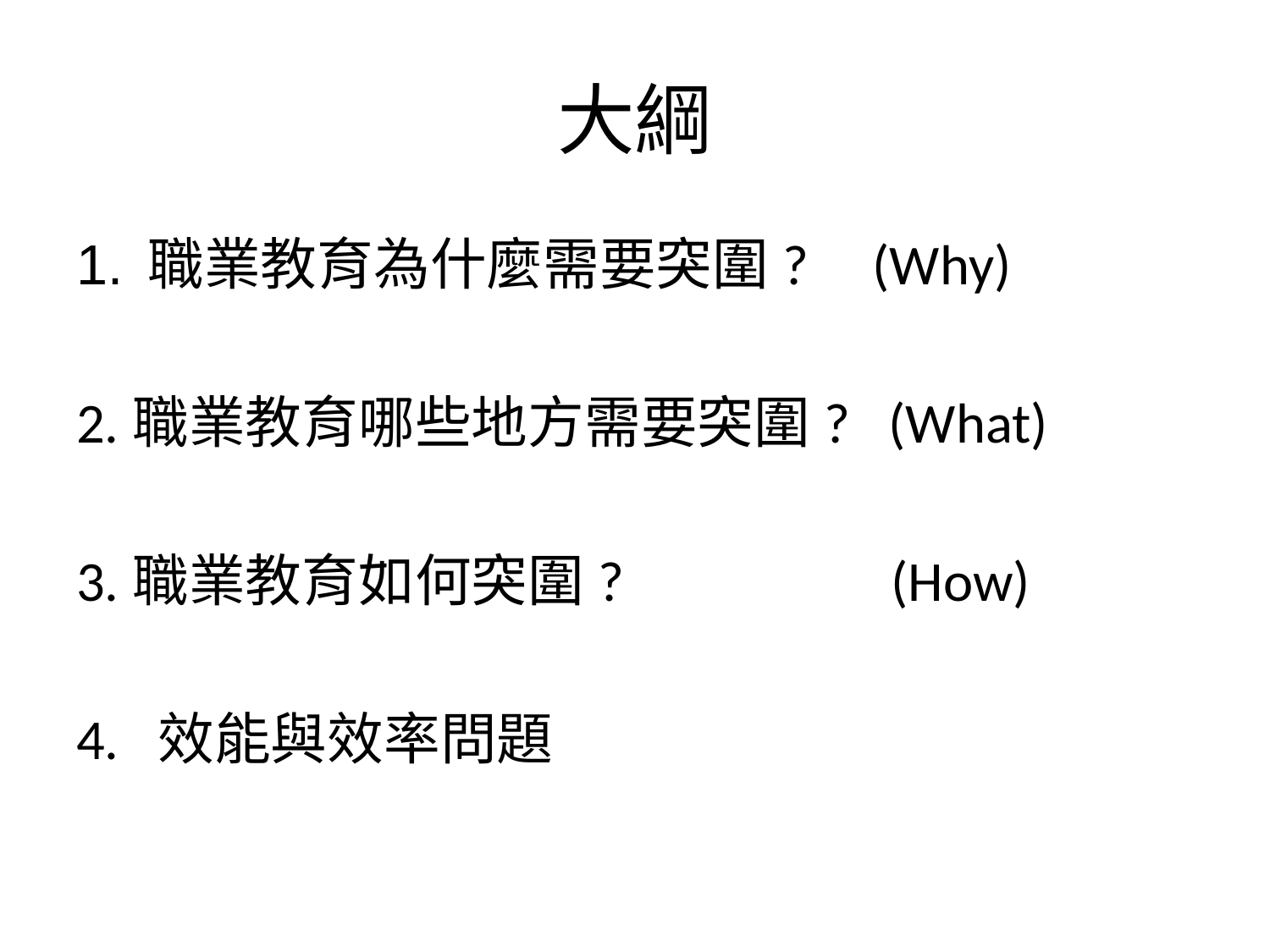

# 大綱
職業教育為什麼需要突圍?     (Why)

2.職業教育哪些地方需要突圍?   (What)

3.職業教育如何突圍?                     (How)

4.  效能與效率問題